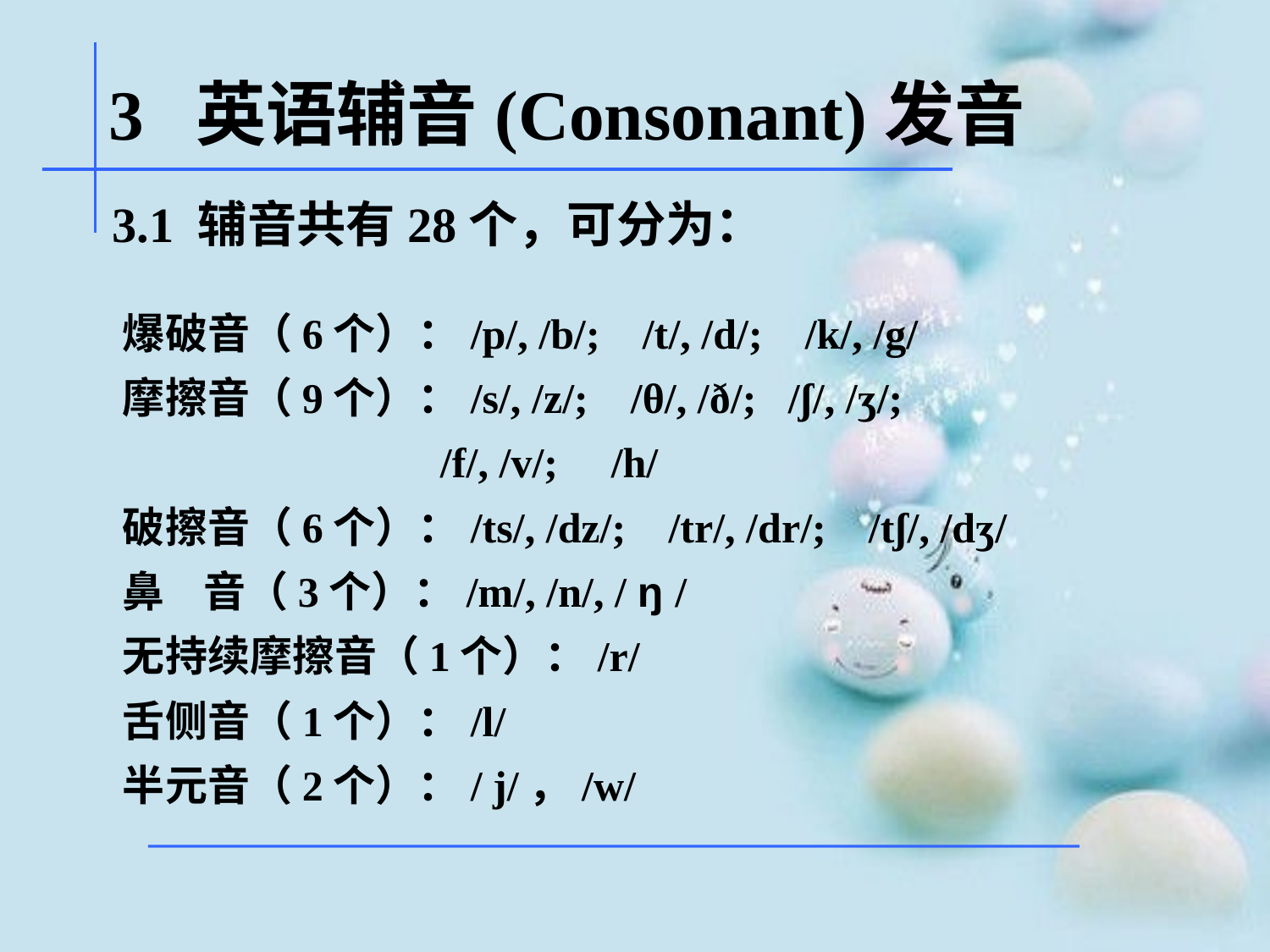

3  英语辅音(Consonant)发音

3.1 辅音共有28个，可分为：
爆破音（6个）：/p/, /b/;    /t/, /d/;    /k/, /g/
摩擦音（9个）：/s/, /z/;    /θ/, /ð/;   /ʃ/, /ʒ/;
                              /f/, /v/;     /h/
破擦音（6个）：/ts/, /dz/;    /tr/, /dr/;    /tʃ/, /dʒ/
鼻    音（3个）：/m/, /n/, / ŋ /
无持续摩擦音（1个）：/r/
舌侧音（1个）：/l/
半元音（2个）：/ j/，/w/